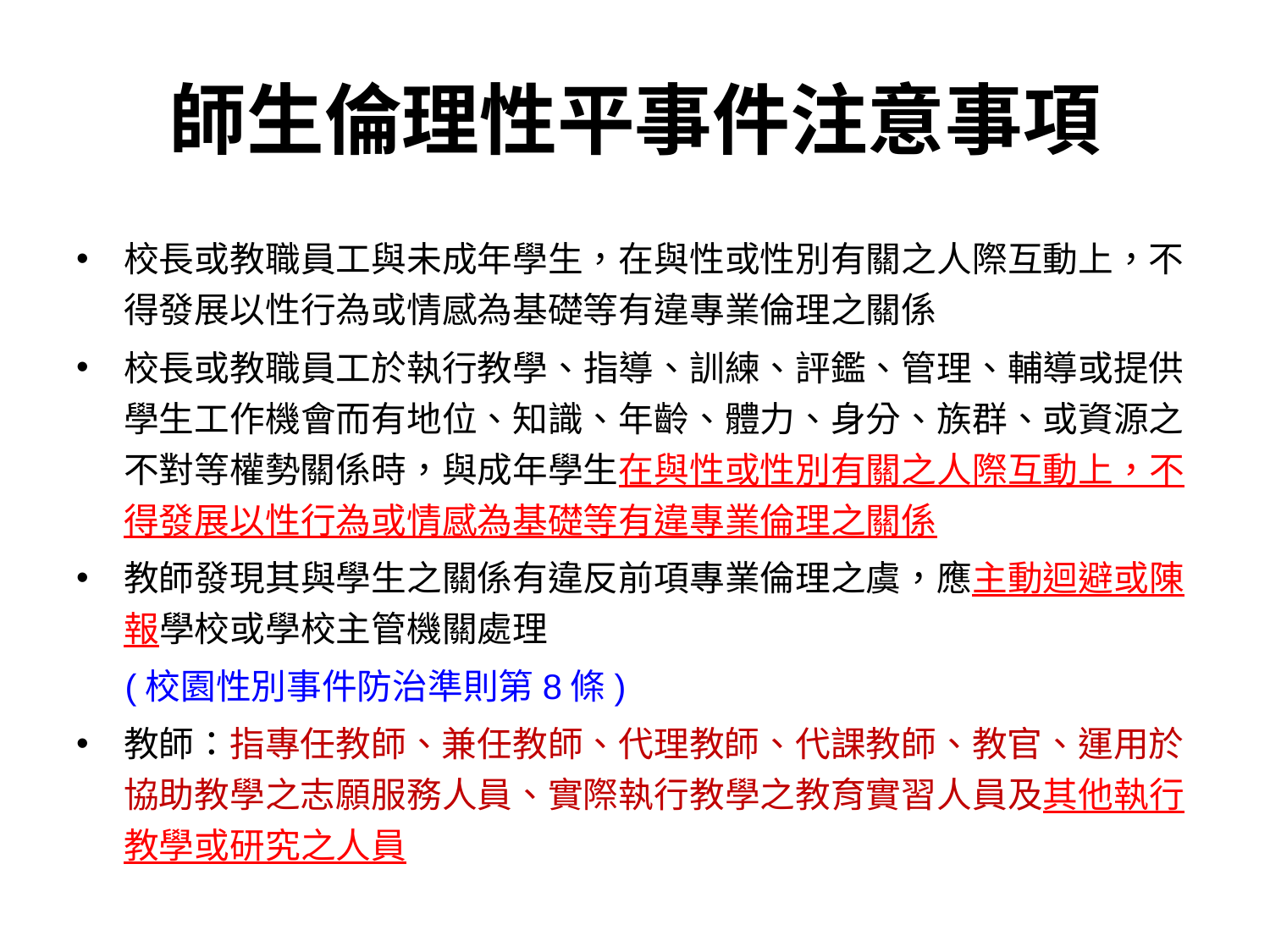

# 師生倫理性平事件注意事項
校長或教職員工與未成年學生，在與性或性別有關之人際互動上，不得發展以性行為或情感為基礎等有違專業倫理之關係
校長或教職員工於執行教學、指導、訓練、評鑑、管理、輔導或提供學生工作機會而有地位、知識、年齡、體力、身分、族群、或資源之不對等權勢關係時，與成年學生在與性或性別有關之人際互動上，不得發展以性行為或情感為基礎等有違專業倫理之關係
教師發現其與學生之關係有違反前項專業倫理之虞，應主動迴避或陳報學校或學校主管機關處理
     (校園性別事件防治準則第8條)
教師：指專任教師、兼任教師、代理教師、代課教師、教官、運用於協助教學之志願服務人員、實際執行教學之教育實習人員及其他執行教學或研究之人員